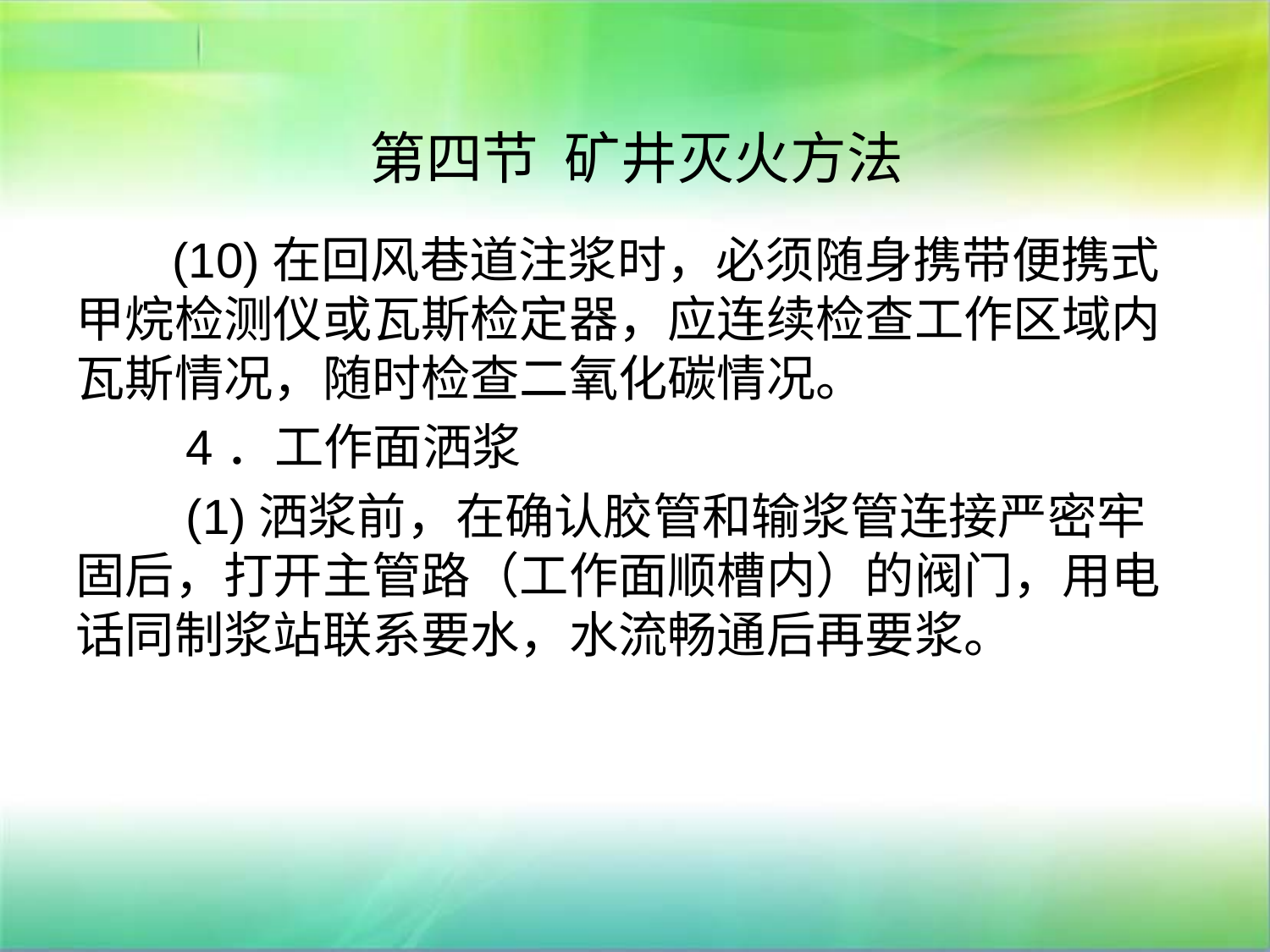

# 第四节  矿井灭火方法
       (10)在回风巷道注浆时，必须随身携带便携式甲烷检测仪或瓦斯检定器，应连续检查工作区域内瓦斯情况，随时检查二氧化碳情况。
        4．工作面洒浆
        (1)洒浆前，在确认胶管和输浆管连接严密牢固后，打开主管路（工作面顺槽内）的阀门，用电话同制浆站联系要水，水流畅通后再要浆。